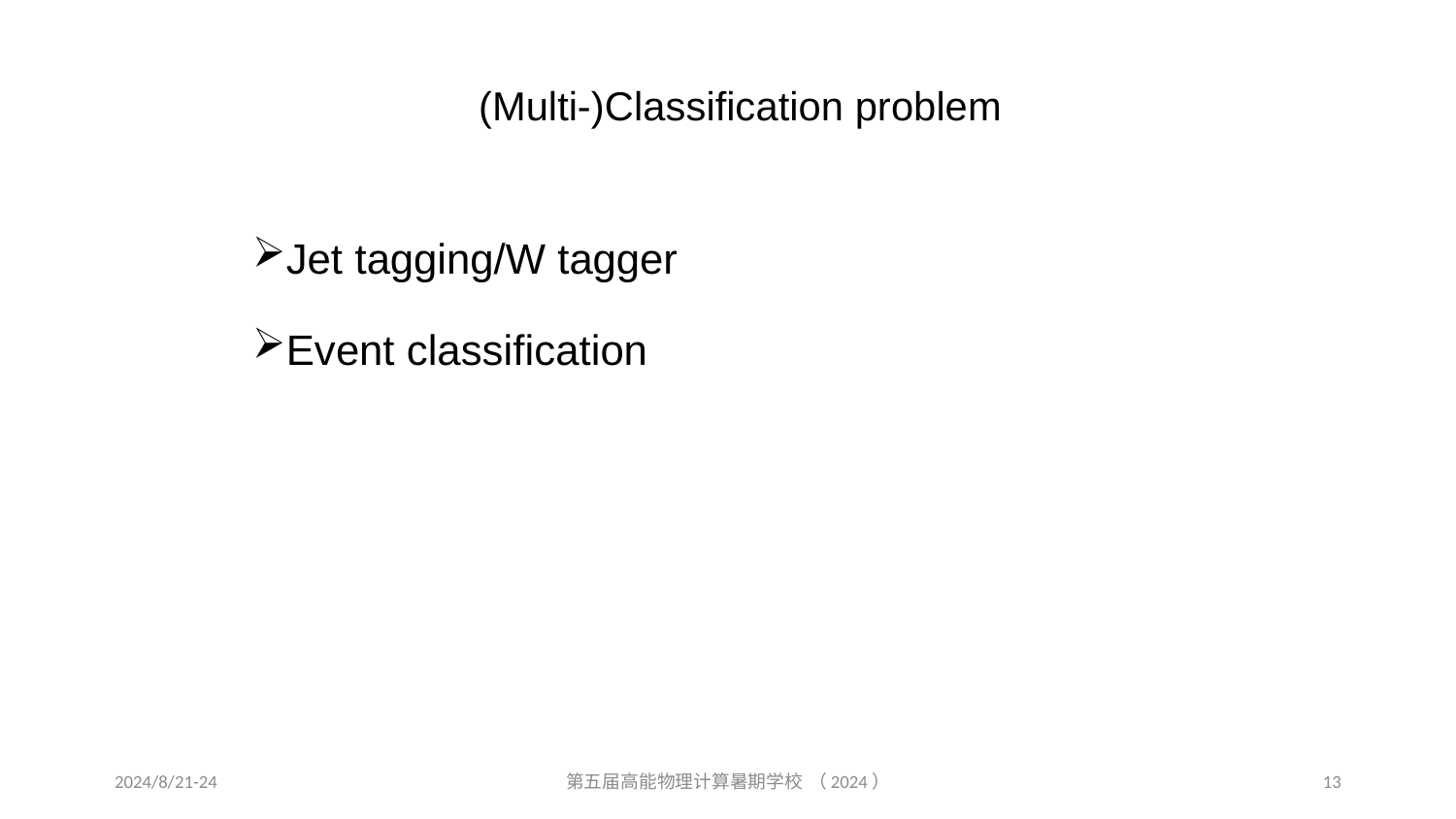

(Multi-)Classification problem
Jet tagging/W tagger
Event classification
2024/8/21-24
第五届高能物理计算暑期学校 （2024）
13